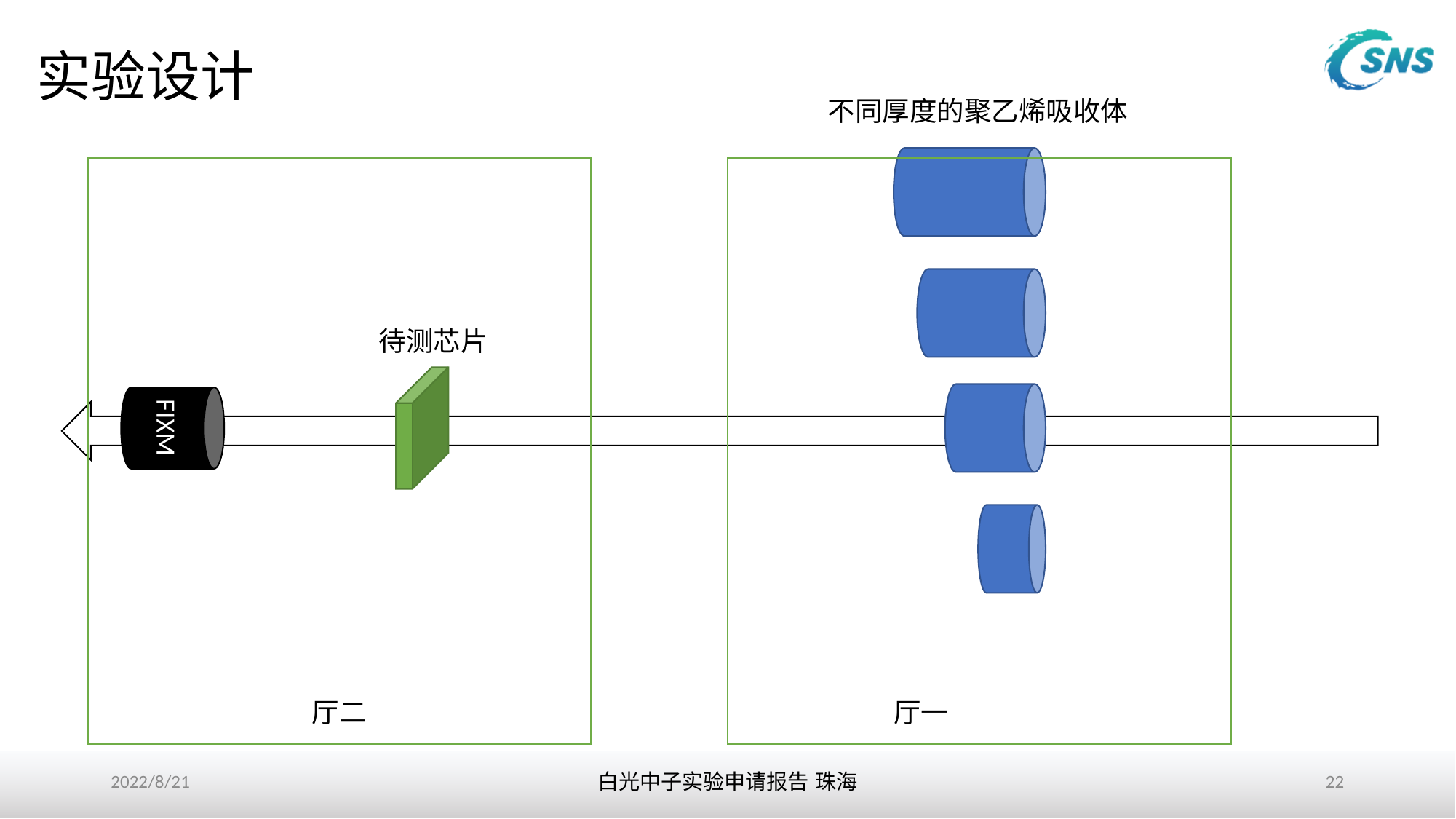

# 实验设计
不同厚度的聚乙烯吸收体

待测芯片

FIXM

厅二
厅一
2022/8/21
白光中子实验申请报告 珠海
22